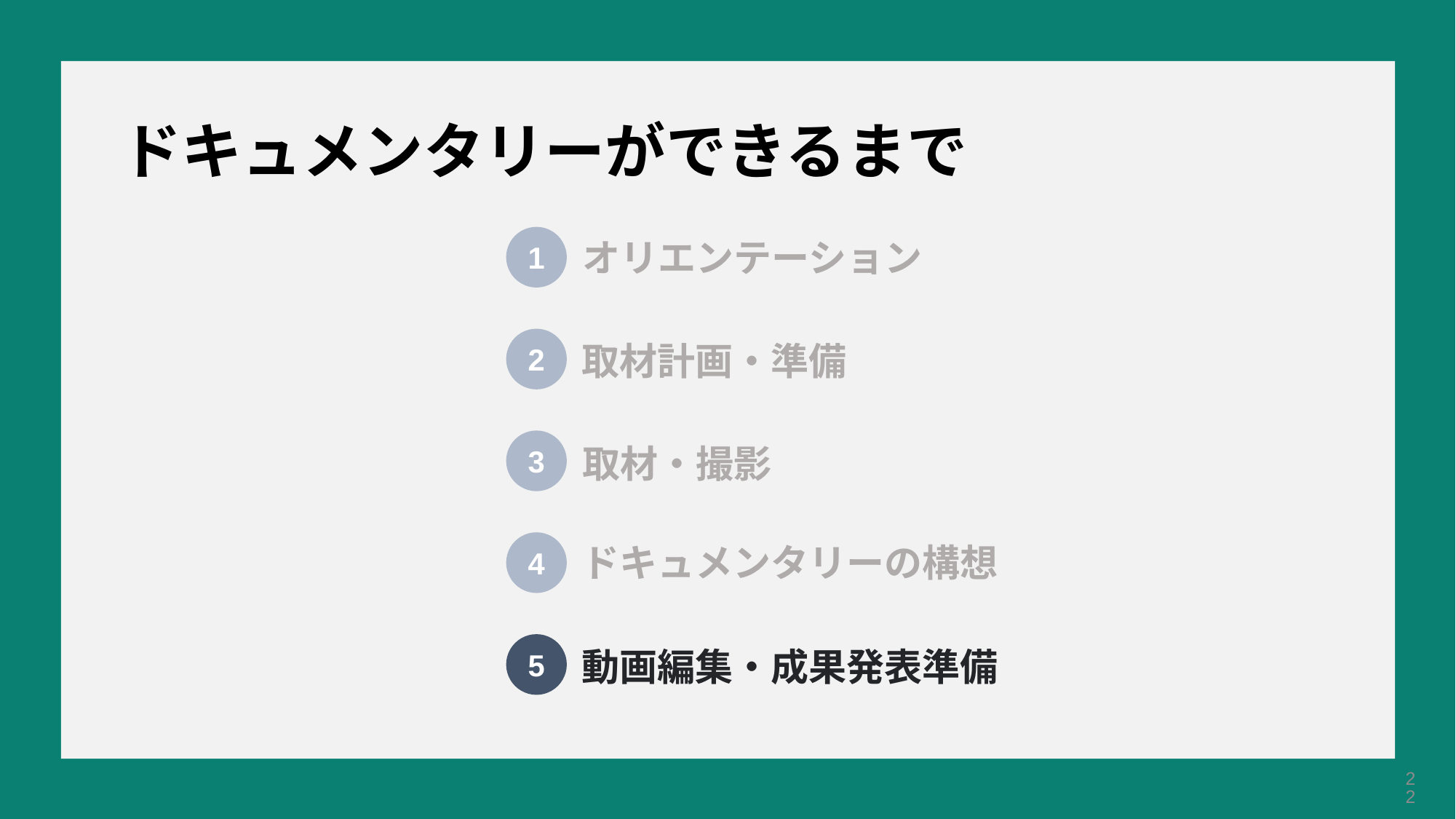

ドキュメンタリーができるまで
1
オリエンテーション
2
取材計画・準備
3
取材・撮影
4
ドキュメンタリーの構想
5
動画編集・成果発表準備
22